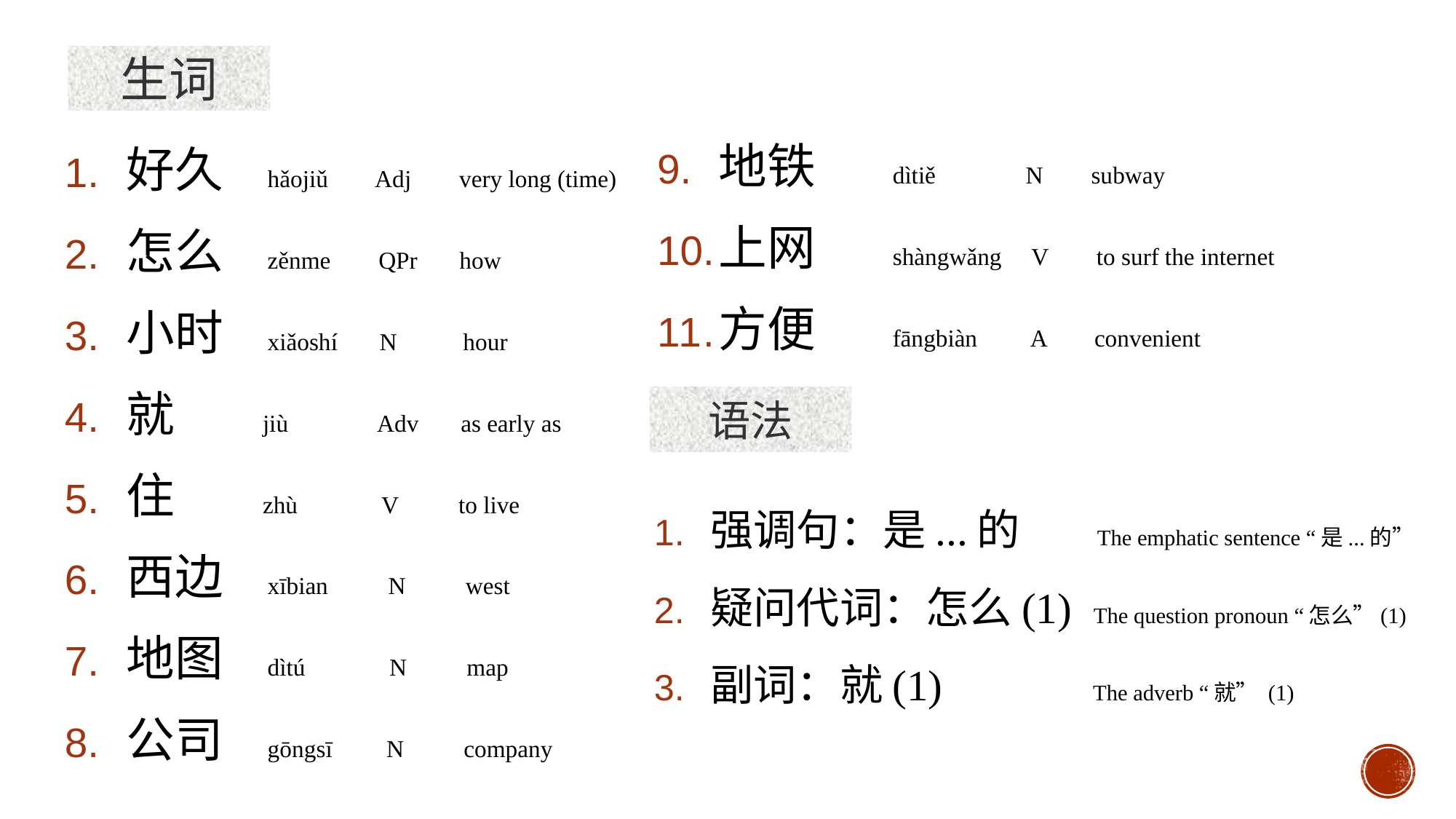

生词
地铁      dìtiě               N        subway
上网      shàngwǎng     V        to surf the internet
方便      fāngbiàn         A        convenient
好久   hǎojiǔ        Adj        very long (time)
怎么   zěnme        QPr       how
小时   xiǎoshí       N           hour
就       jiù               Adv       as early as
住       zhù              V          to live
西边   xībian          N          west
地图   dìtú              N          map
公司   gōngsī         N          company
语法
强调句：是...的       The emphatic sentence “是...的”
疑问代词：怎么(1)  The question pronoun “怎么”(1)
副词：就(1)              The adverb “就” (1)